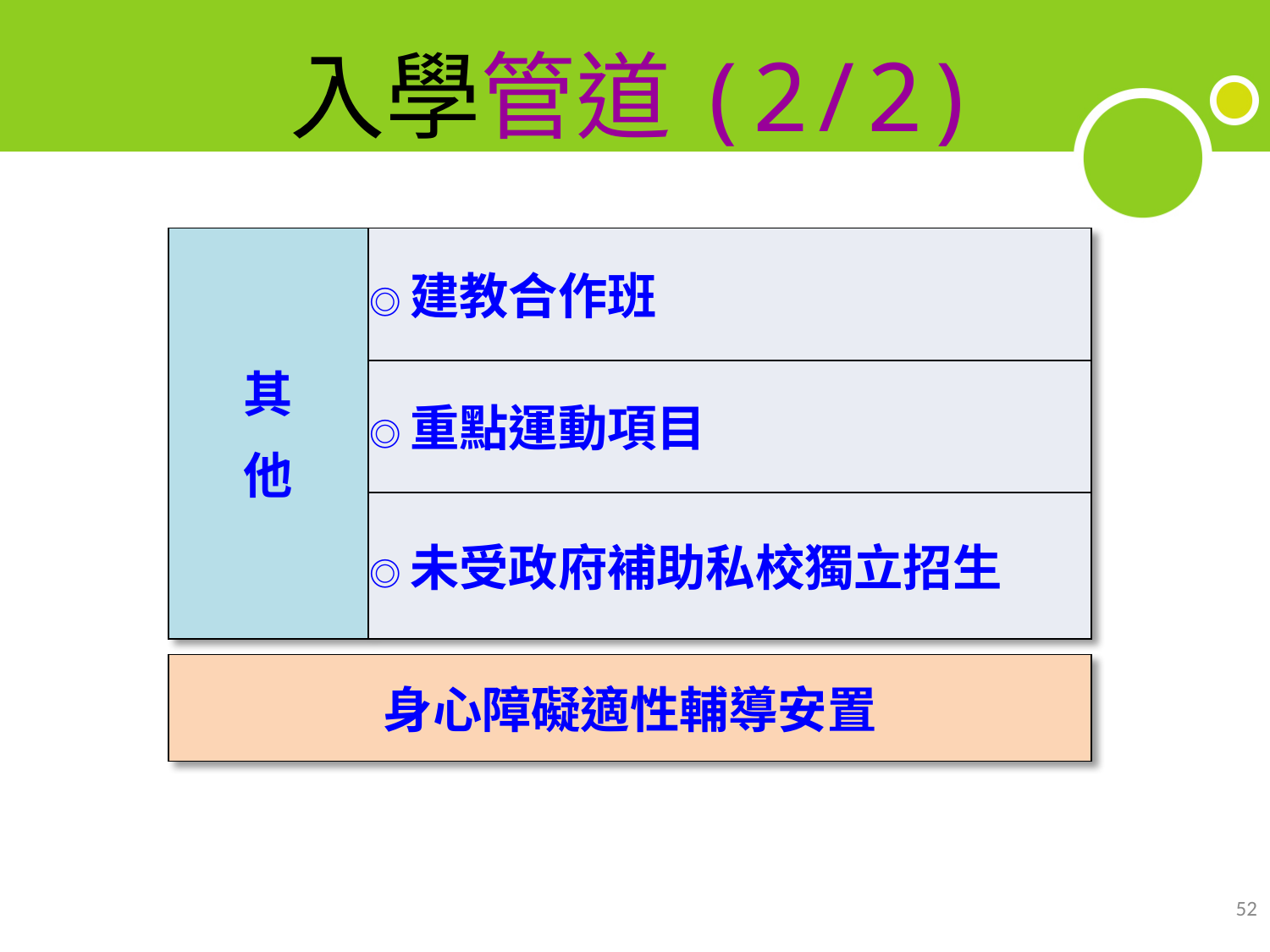

入學管道(2/2)
| 其 他 | ◎建教合作班 |
| --- | --- |
|  | ◎重點運動項目 |
|  | ◎未受政府補助私校獨立招生 |
| 身心障礙適性輔導安置 |
| --- |
52